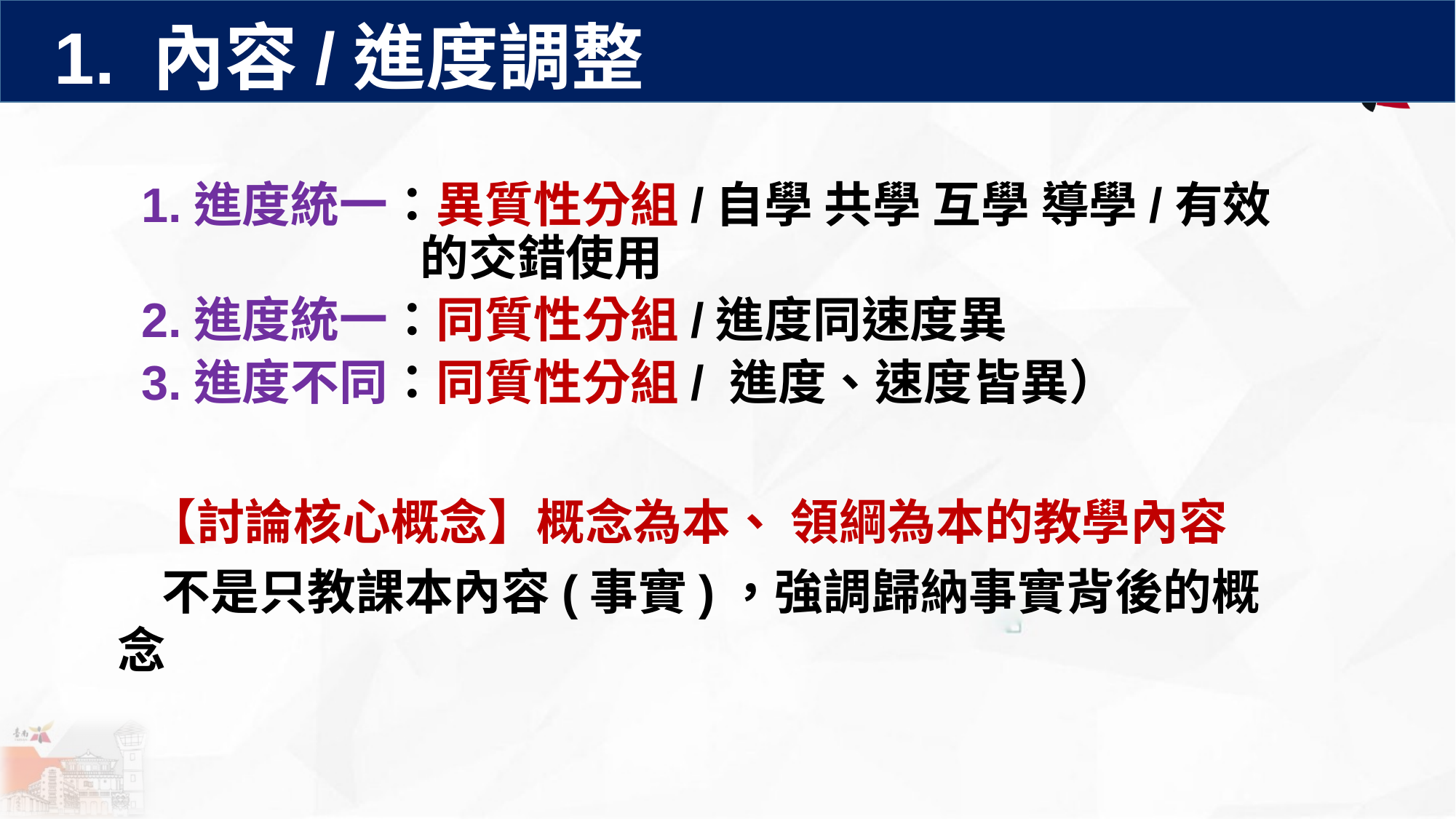

1. 內容/進度調整
1.進度統一：異質性分組/自學 共學 互學 導學/有效的交錯使用
2.進度統一：同質性分組/進度同速度異
3.進度不同：同質性分組/ 進度、速度皆異）

【討論核心概念】概念為本、 領綱為本的教學內容
不是只教課本內容(事實)，強調歸納事實背後的概念